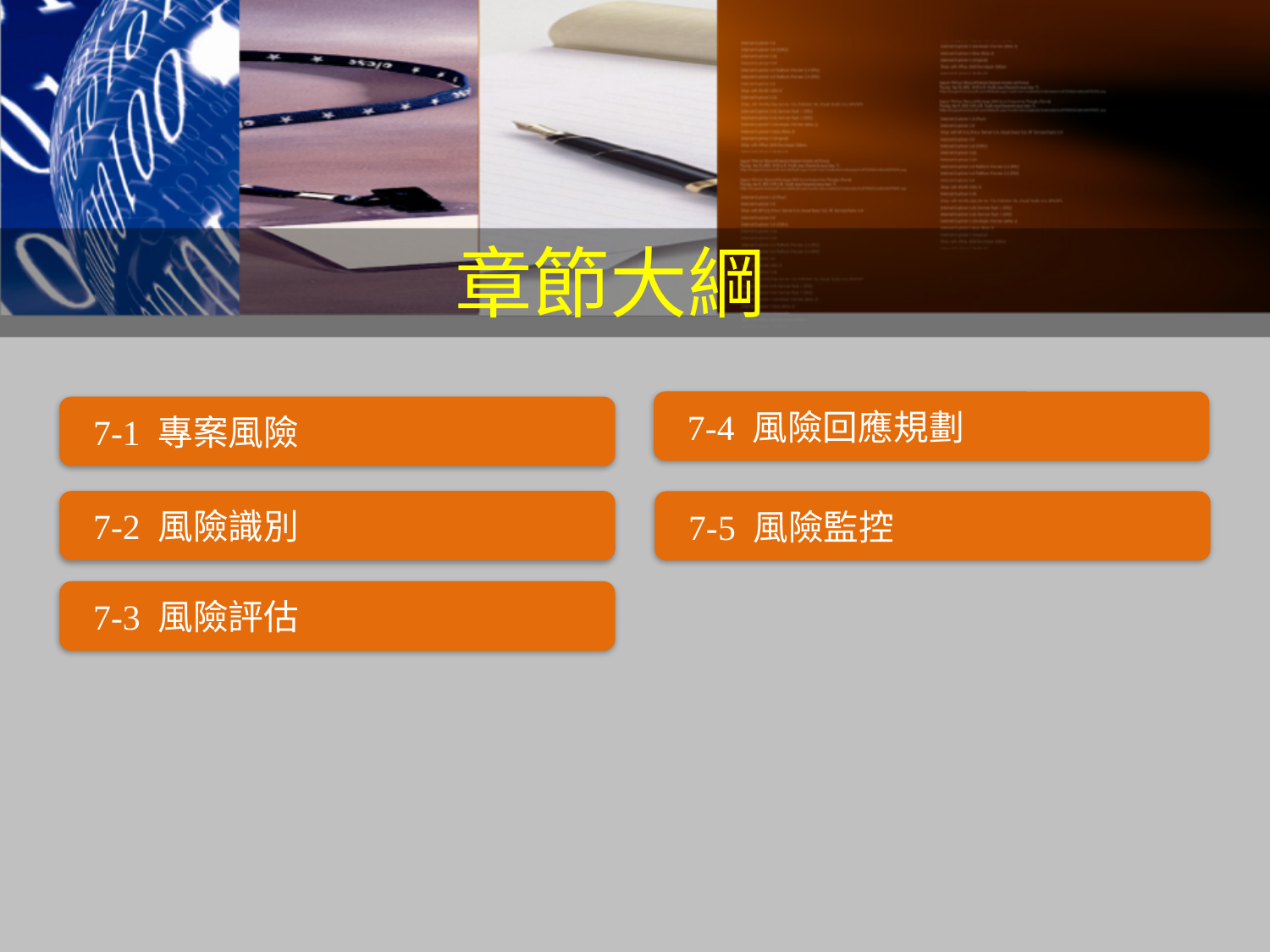

章節大綱
  7-4 風險回應規劃
  7-1 專案風險
  7-2 風險識別
  7-5 風險監控
  7-3 風險評估